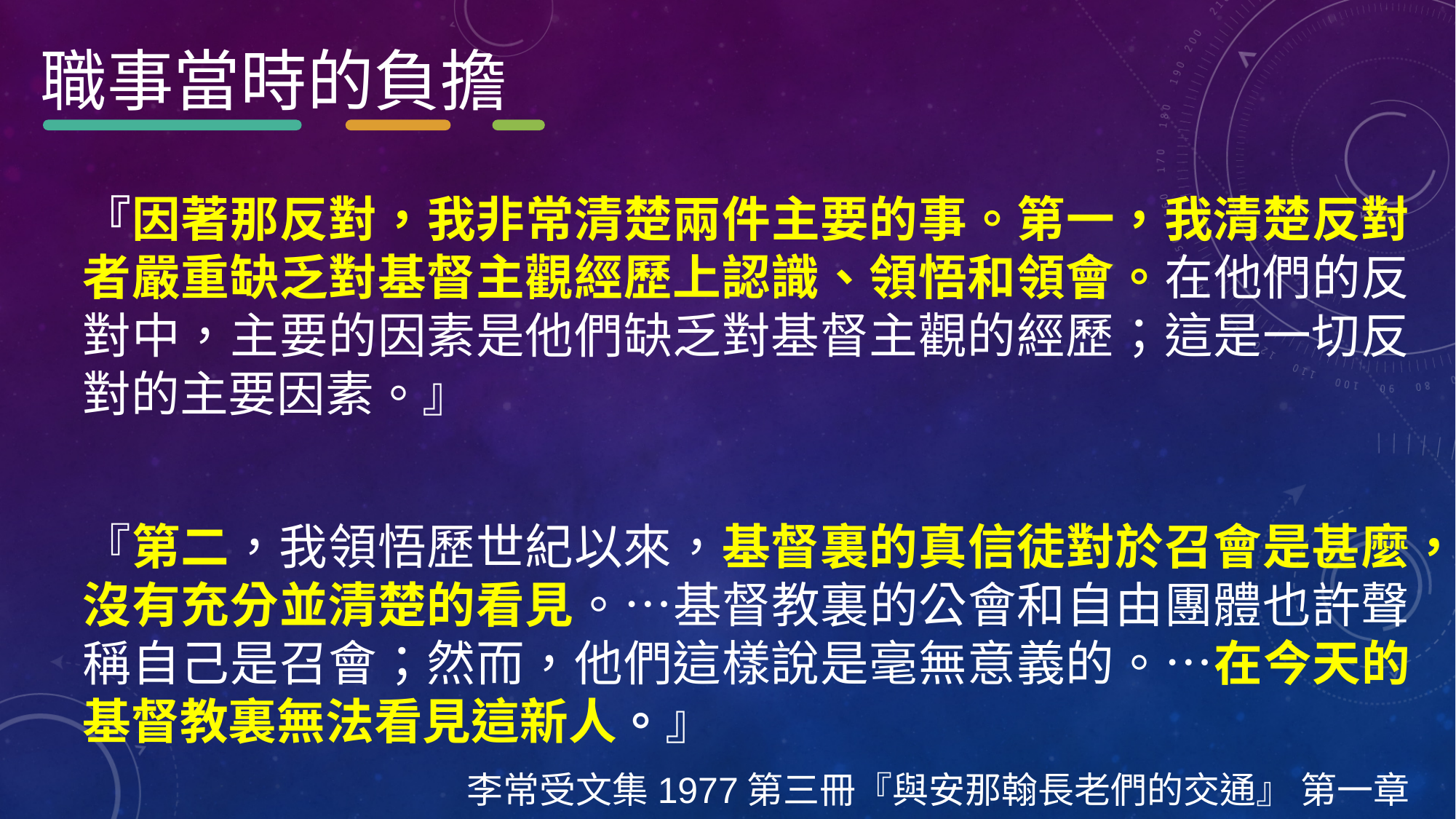

職事當時的負擔

『因著那反對，我非常清楚兩件主要的事。第一，我清楚反對者嚴重缺乏對基督主觀經歷上認識、領悟和領會。在他們的反對中，主要的因素是他們缺乏對基督主觀的經歷；這是一切反對的主要因素。』

『第二，我領悟歷世紀以來，基督裏的真信徒對於召會是甚麼，沒有充分並清楚的看見。…基督教裏的公會和自由團體也許聲稱自己是召會；然而，他們這樣說是毫無意義的。…在今天的基督教裏無法看見這新人。』
李常受文集1977第三冊『與安那翰長老們的交通』 第一章